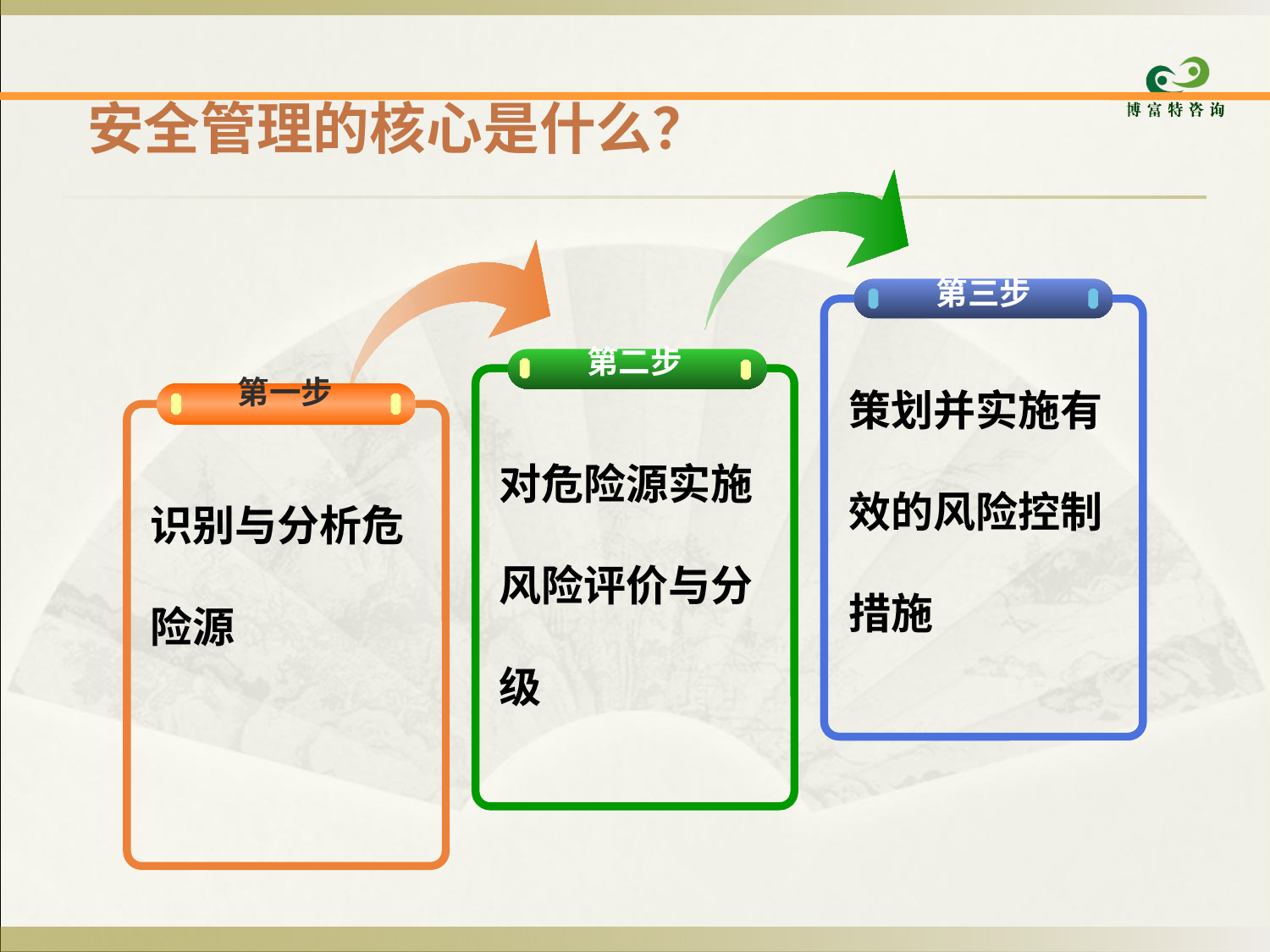

# 安全管理的核心是什么？

第三步

策划并实施有效的风险控制措施
第二步

第一步

识别与分析危险源

对危险源实施风险评价与分级